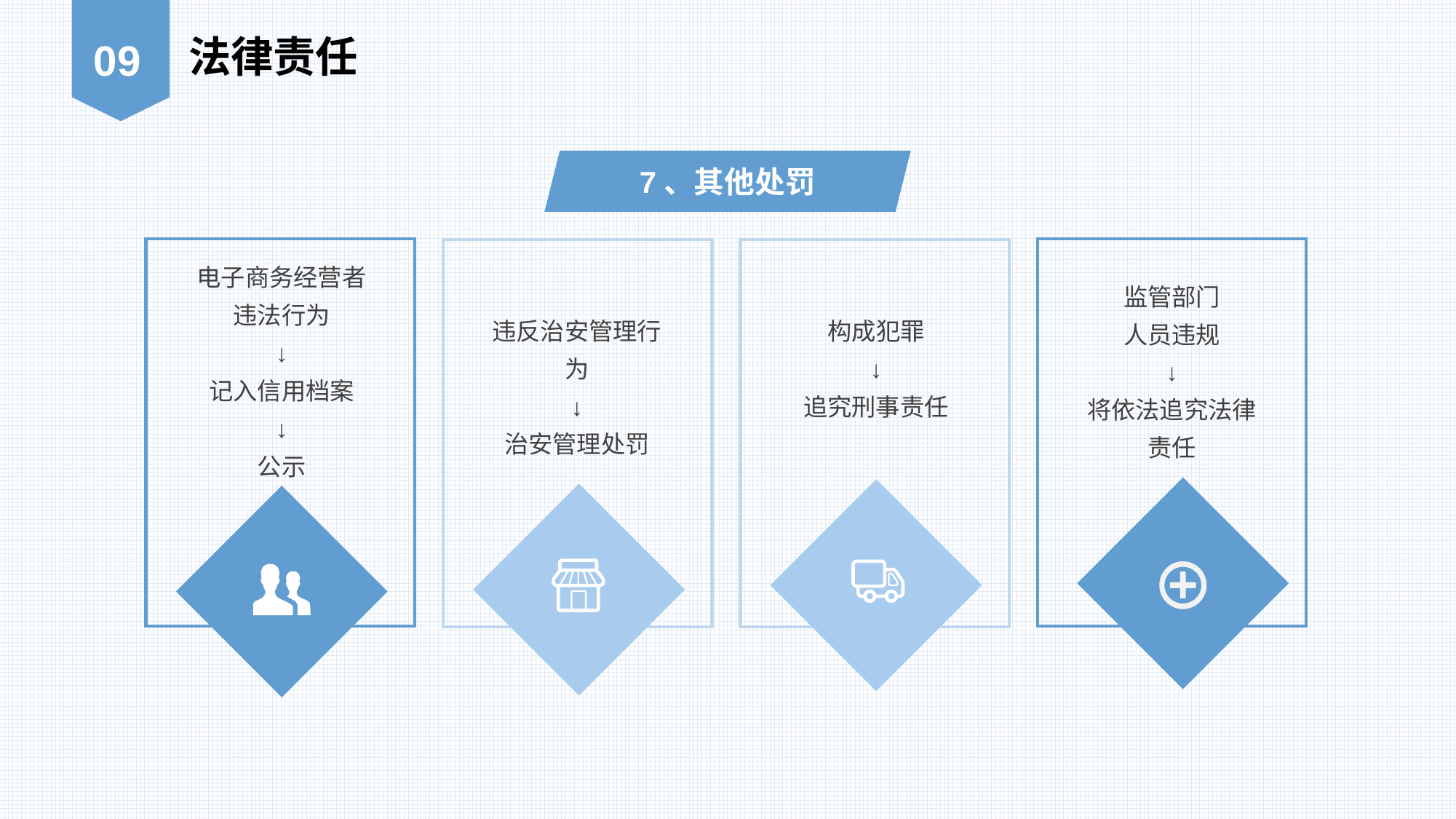

法律责任
09
7、其他处罚

电子商务经营者
违法行为
↓
记入信用档案
↓
公示

监管部门
人员违规
↓
将依法追究法律责任

违反治安管理行为
↓
治安管理处罚

构成犯罪
↓
追究刑事责任